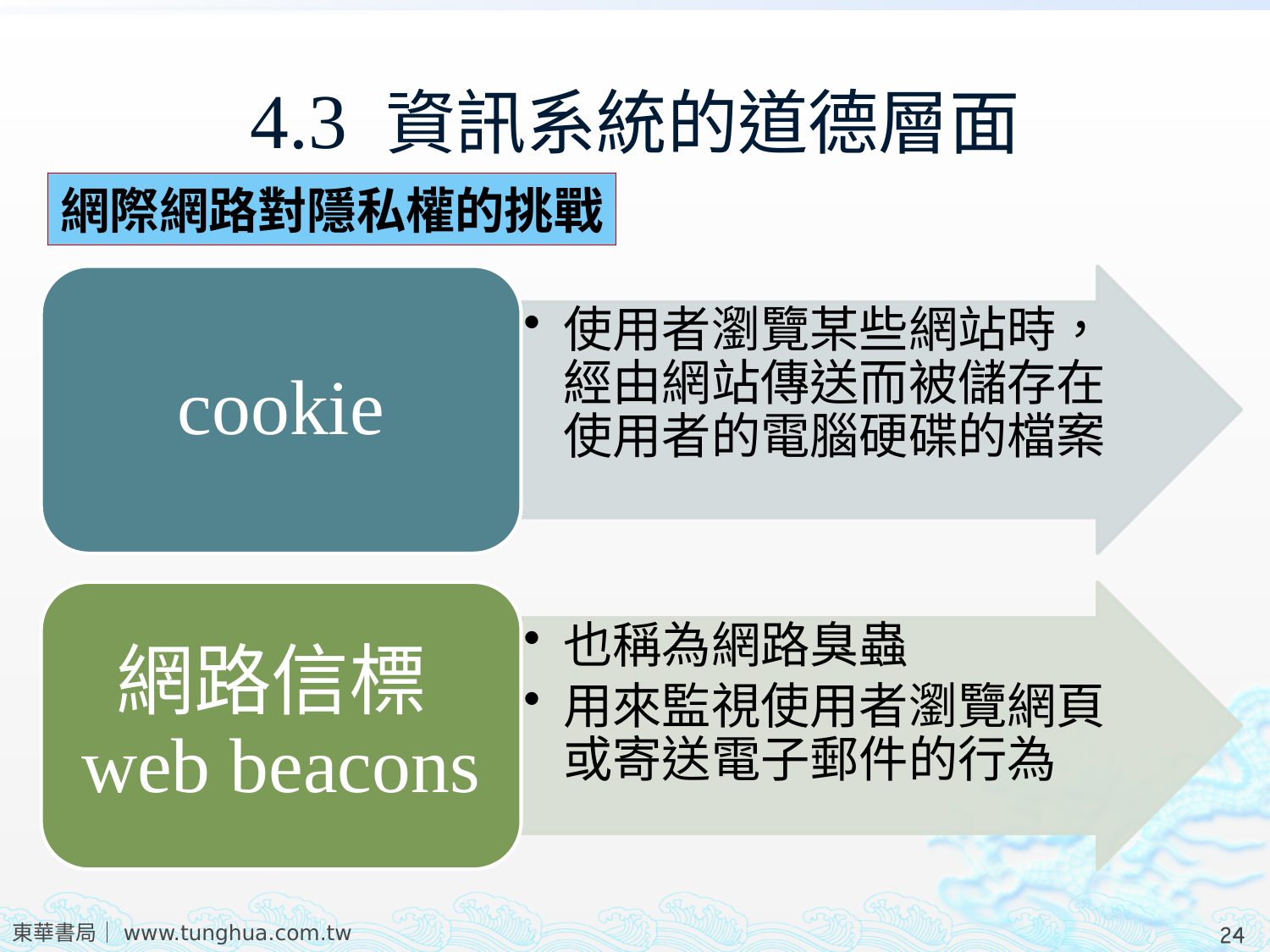

# 4.3 資訊系統的道德層面
網際網路對隱私權的挑戰
使用者瀏覽某些網站時，經由網站傳送而被儲存在使用者的電腦硬碟的檔案
cookie
也稱為網路臭蟲
用來監視使用者瀏覽網頁或寄送電子郵件的行為
網路信標web beacons